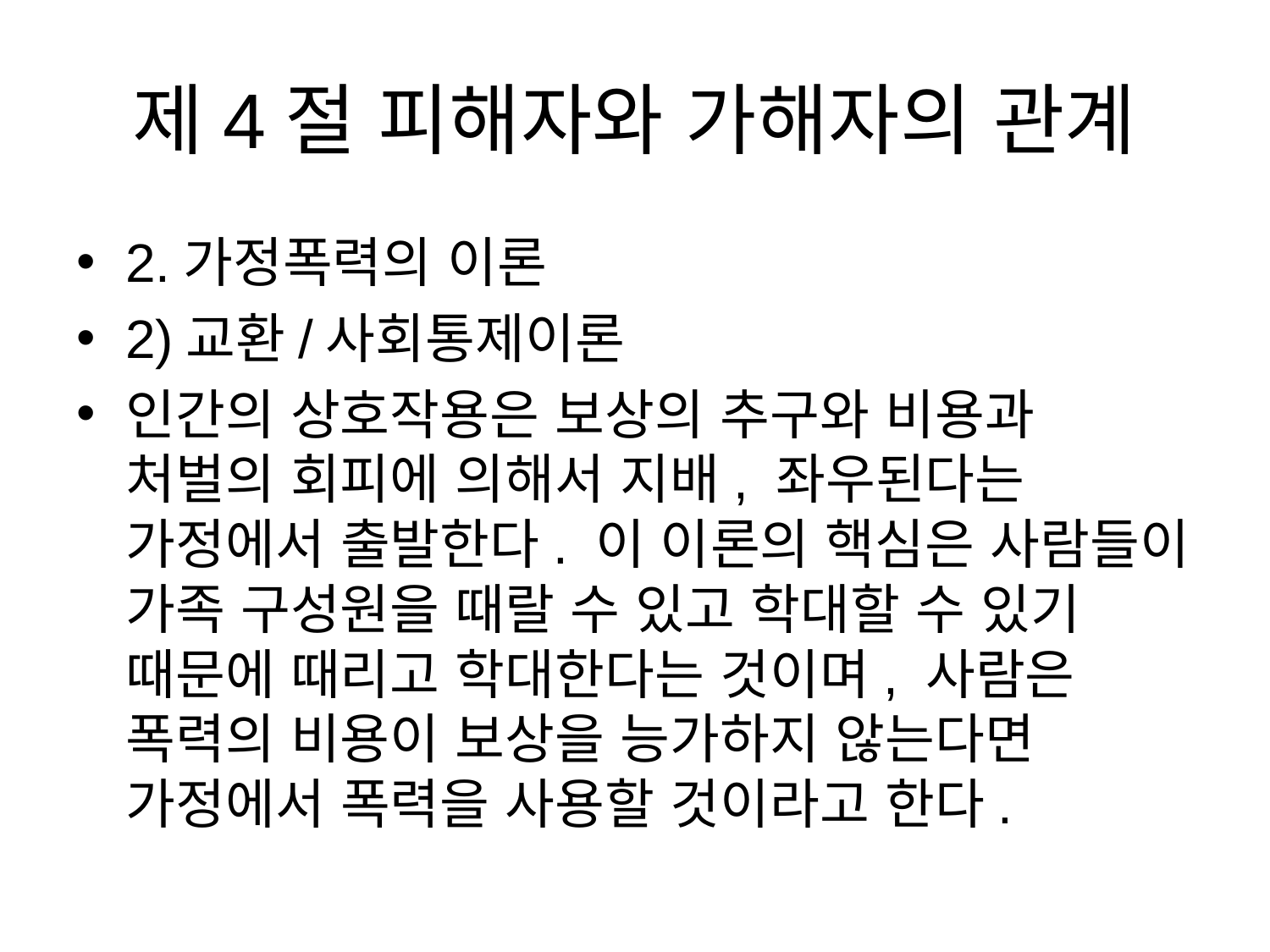

# 제4절 피해자와 가해자의 관계
2.가정폭력의 이론
2)교환/사회통제이론
인간의 상호작용은 보상의 추구와 비용과 처벌의 회피에 의해서 지배, 좌우된다는 가정에서 출발한다. 이 이론의 핵심은 사람들이 가족 구성원을 때랄 수 있고 학대할 수 있기 때문에 때리고 학대한다는 것이며, 사람은 폭력의 비용이 보상을 능가하지 않는다면 가정에서 폭력을 사용할 것이라고 한다.